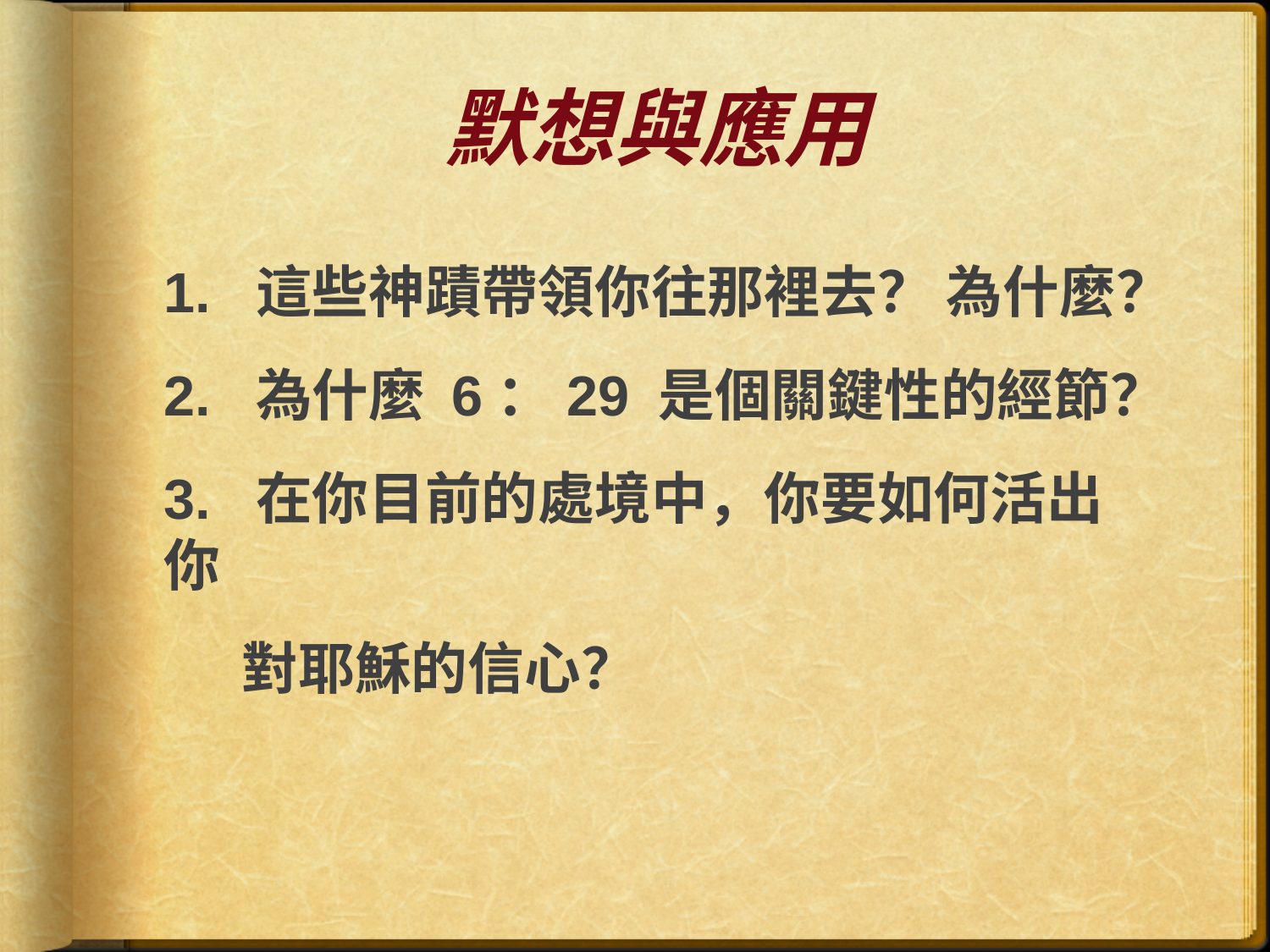

# 默想與應用
1.  這些神蹟帶領你往那裡去？ 為什麼？
2.  為什麼 6：29 是個關鍵性的經節？
3.  在你目前的處境中，你要如何活出你
     對耶穌的信心？